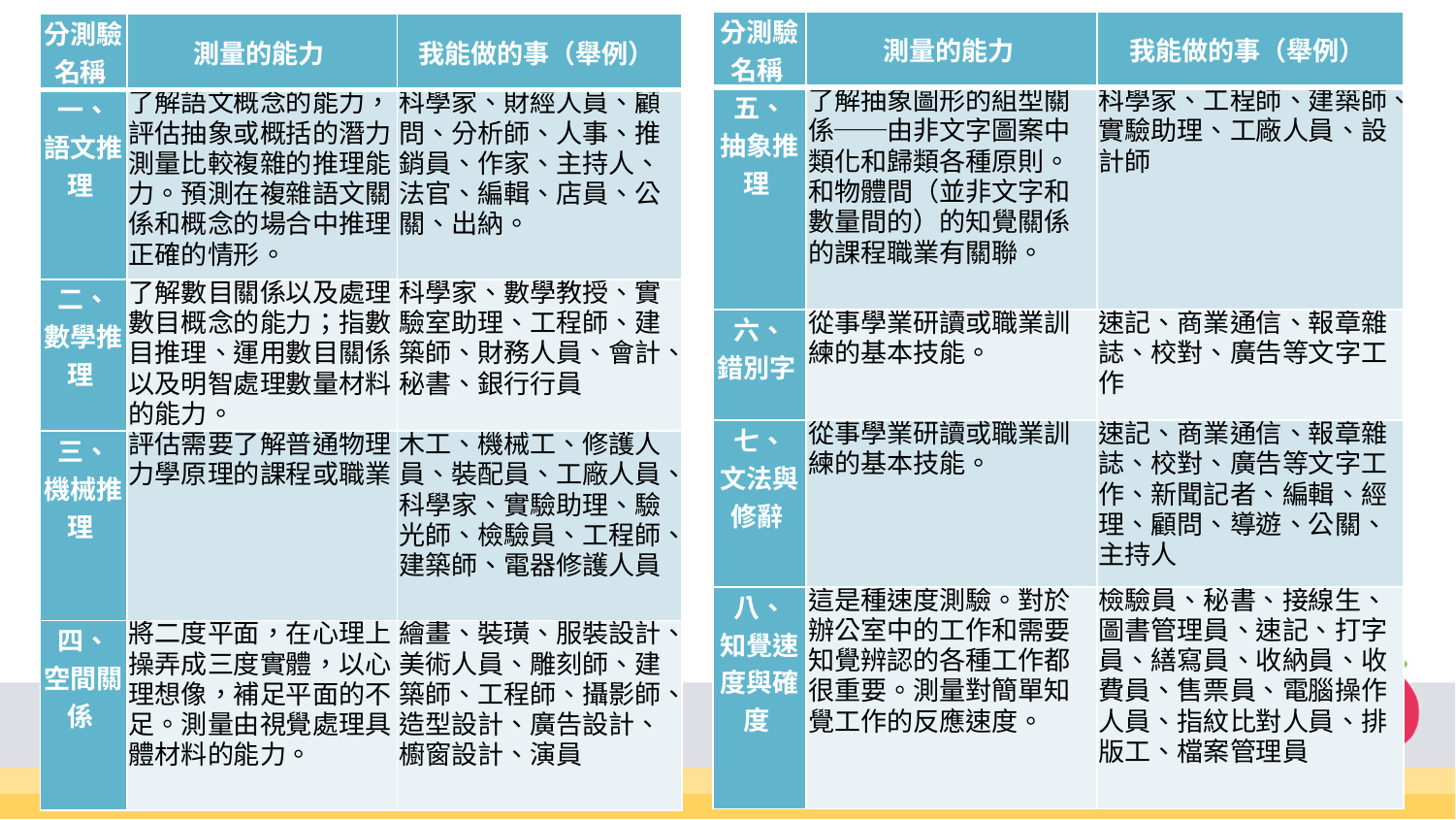

| 分測驗名稱 | 測量的能力 | 我能做的事（舉例） |
| --- | --- | --- |
| 五、 抽象推理 | 了解抽象圖形的組型關係──由非文字圖案中類化和歸類各種原則。和物體間（並非文字和數量間的）的知覺關係的課程職業有關聯。 | 科學家、工程師、建築師、實驗助理、工廠人員、設計師 |
| 六、 錯別字 | 從事學業研讀或職業訓練的基本技能。 | 速記、商業通信、報章雜誌、校對、廣告等文字工作 |
| 七、 文法與修辭 | 從事學業研讀或職業訓練的基本技能。 | 速記、商業通信、報章雜誌、校對、廣告等文字工作、新聞記者、編輯、經理、顧問、導遊、公關、主持人 |
| 八、 知覺速度與確度 | 這是種速度測驗。對於辦公室中的工作和需要知覺辨認的各種工作都很重要。測量對簡單知覺工作的反應速度。 | 檢驗員、秘書、接線生、圖書管理員、速記、打字員、繕寫員、收納員、收費員、售票員、電腦操作人員、指紋比對人員、排版工、檔案管理員 |
| 分測驗名稱 | 測量的能力 | 我能做的事（舉例） |
| --- | --- | --- |
| 一、 語文推理 | 了解語文概念的能力，評估抽象或概括的潛力；測量比較複雜的推理能力。預測在複雜語文關係和概念的場合中推理正確的情形。 | 科學家、財經人員、顧問、分析師、人事、推銷員、作家、主持人、法官、編輯、店員、公關、出納。 |
| 二、 數學推理 | 了解數目關係以及處理數目概念的能力；指數目推理、運用數目關係以及明智處理數量材料的能力。 | 科學家、數學教授、實驗室助理、工程師、建築師、財務人員、會計、秘書、銀行行員 |
| 三、 機械推理 | 評估需要了解普通物理力學原理的課程或職業。 | 木工、機械工、修護人員、裝配員、工廠人員、科學家、實驗助理、驗光師、檢驗員、工程師、建築師、電器修護人員 |
| 四、 空間關係 | 將二度平面，在心理上操弄成三度實體，以心理想像，補足平面的不足。測量由視覺處理具體材料的能力。 | 繪畫、裝璜、服裝設計、美術人員、雕刻師、建築師、工程師、攝影師、造型設計、廣告設計、櫥窗設計、演員 |